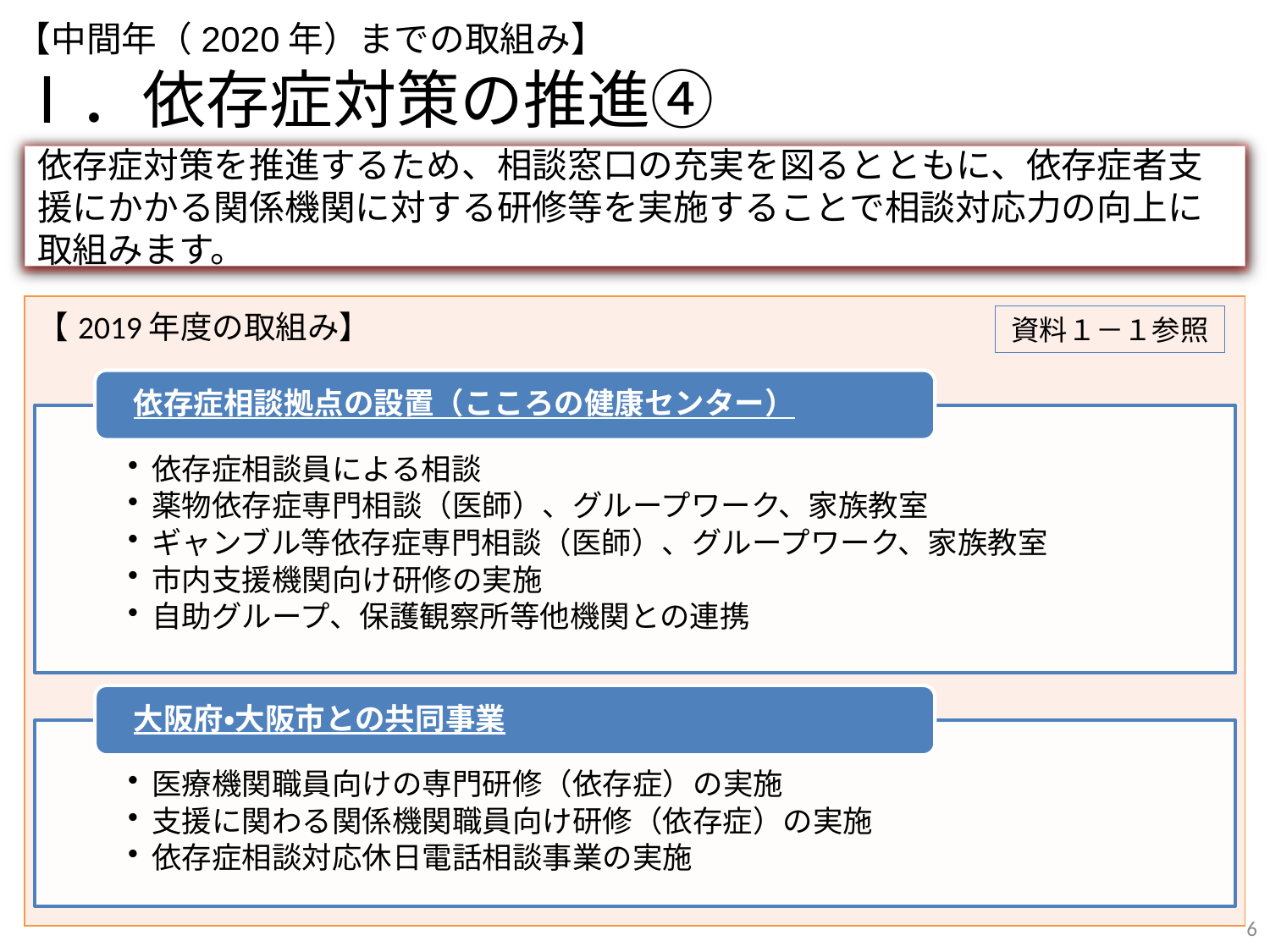

# 【中間年（2020年）までの取組み】 Ⅰ．依存症対策の推進④
依存症対策を推進するため、相談窓口の充実を図るとともに、依存症者支援にかかる関係機関に対する研修等を実施することで相談対応力の向上に取組みます。
| 【2019年度の取組み】 |
| --- |
資料１－１参照
依存症相談員による相談
薬物依存症専門相談（医師）、グループワーク、家族教室
ギャンブル等依存症専門相談（医師）、グループワーク、家族教室
市内支援機関向け研修の実施
自助グループ、保護観察所等他機関との連携
依存症相談拠点の設置（こころの健康センター）
医療機関職員向けの専門研修（依存症）の実施
支援に関わる関係機関職員向け研修（依存症）の実施
依存症相談対応休日電話相談事業の実施
大阪府・大阪市との共同事業
6